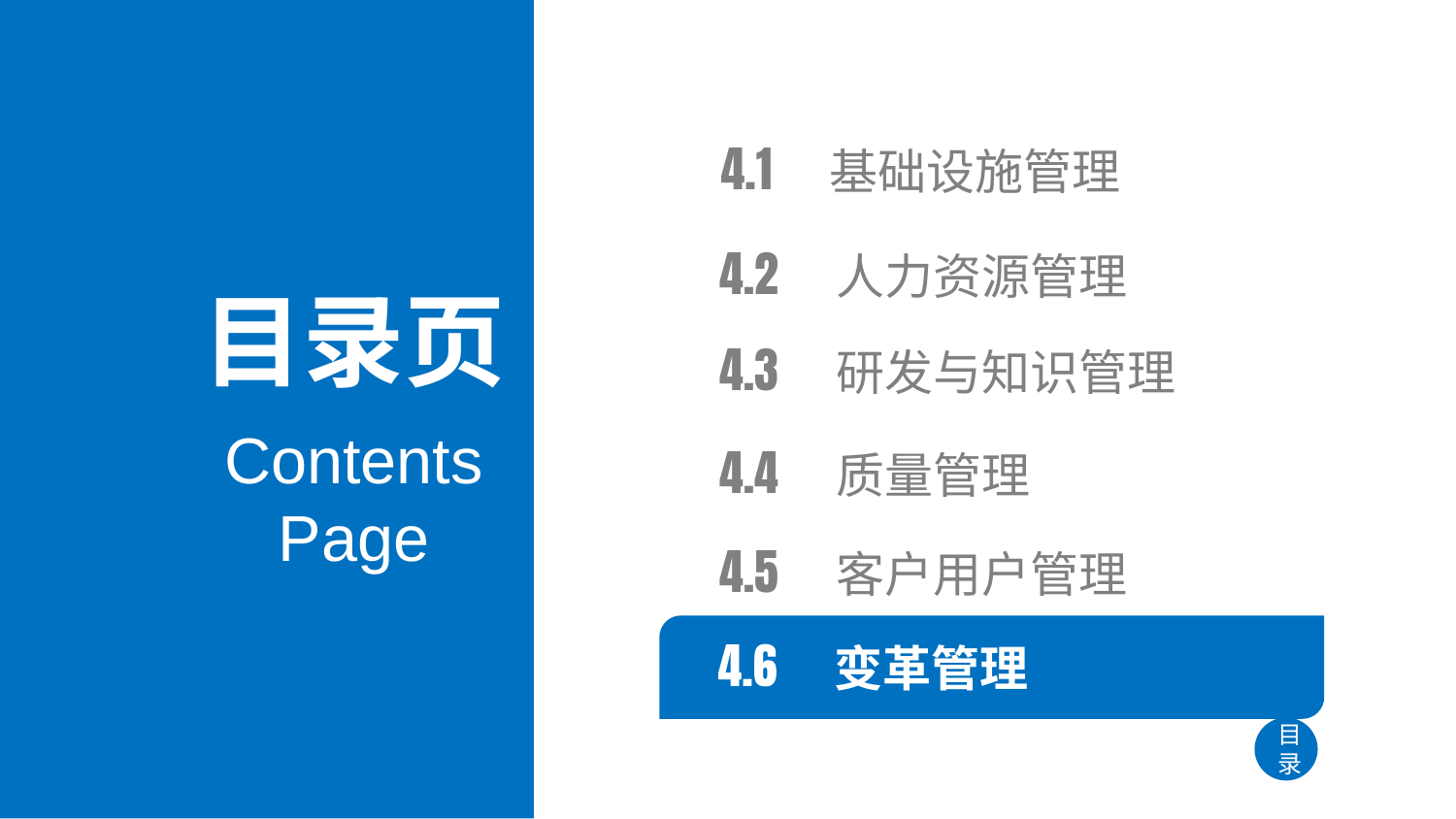

# 过渡页
4.1    基础设施管理

4.2    人力资源管理
目录页
4.3    研发与知识管理
Contents Page
4.4    质量管理
2.3    自身分析
4.5    客户用户管理

4.6    变革管理
目录
93